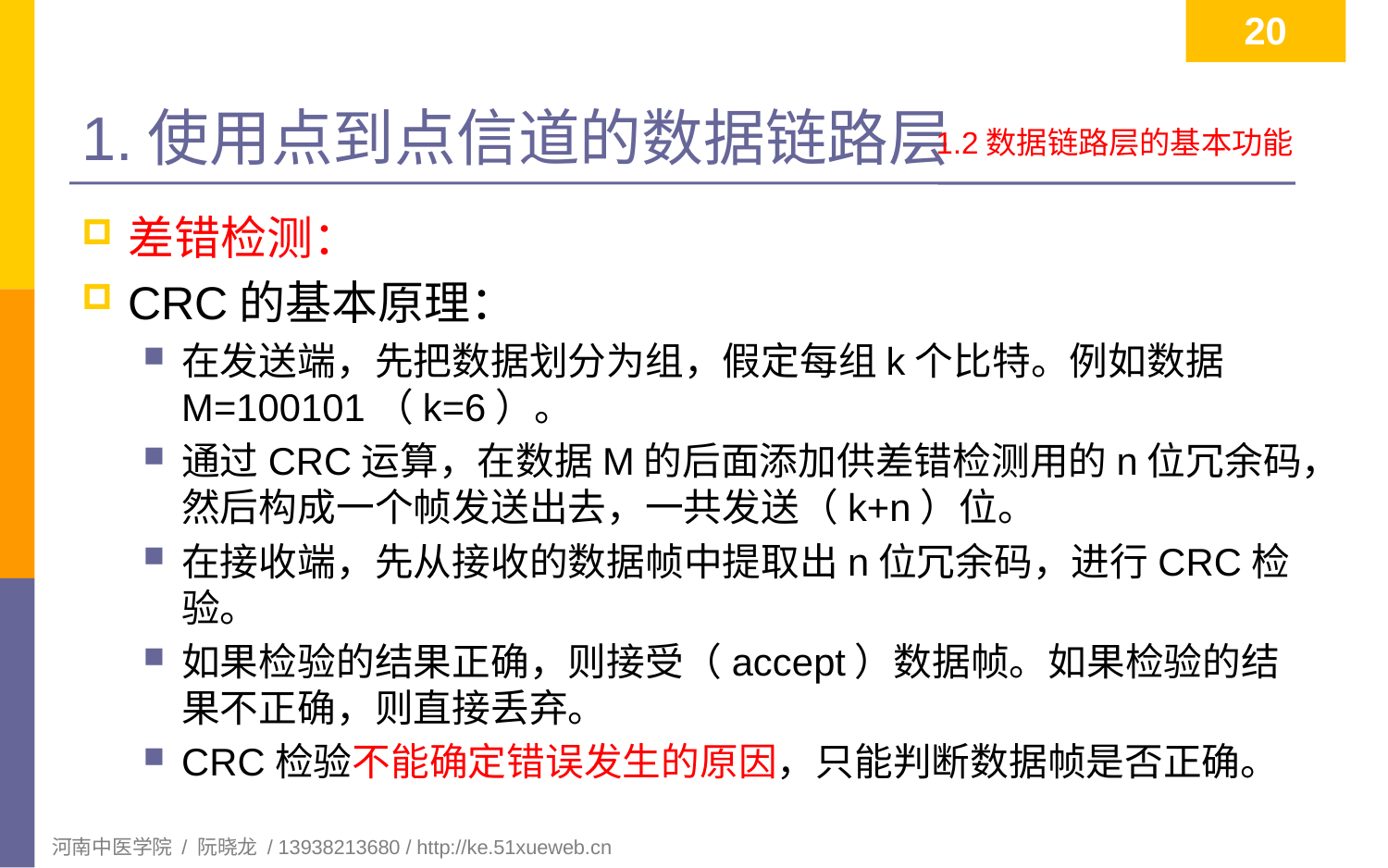

20
# 1.使用点到点信道的数据链路层
1.2数据链路层的基本功能
差错检测：
CRC的基本原理：
在发送端，先把数据划分为组，假定每组k个比特。例如数据M=100101（k=6）。
通过CRC运算，在数据M的后面添加供差错检测用的n位冗余码，然后构成一个帧发送出去，一共发送（k+n）位。
在接收端，先从接收的数据帧中提取出n位冗余码，进行CRC检验。
如果检验的结果正确，则接受（accept）数据帧。如果检验的结果不正确，则直接丢弃。
CRC检验不能确定错误发生的原因，只能判断数据帧是否正确。